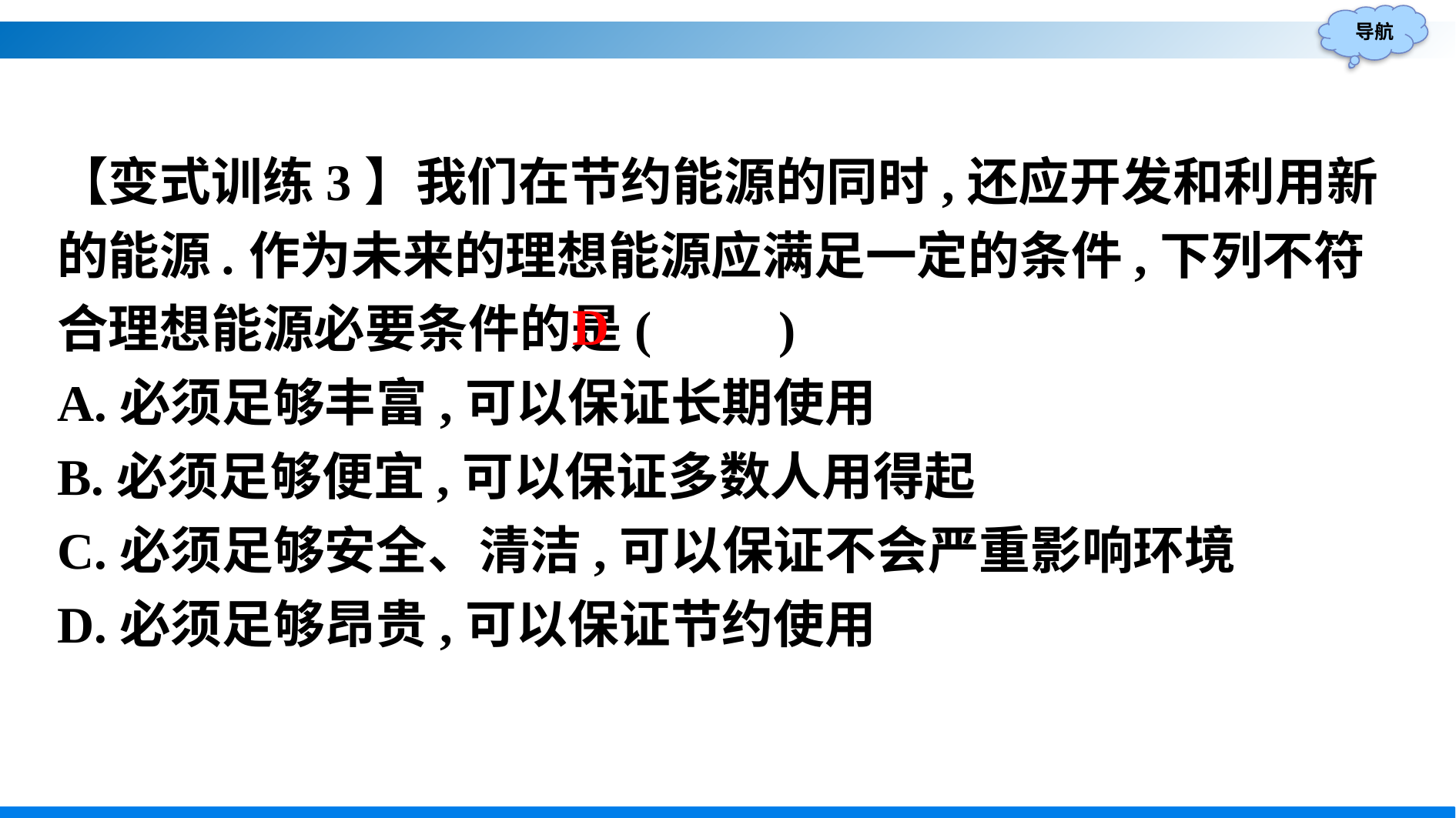

【变式训练3】我们在节约能源的同时,还应开发和利用新的能源.作为未来的理想能源应满足一定的条件,下列不符合理想能源必要条件的是(　　)
A.必须足够丰富,可以保证长期使用
B.必须足够便宜,可以保证多数人用得起
C.必须足够安全、清洁,可以保证不会严重影响环境
D.必须足够昂贵,可以保证节约使用
D